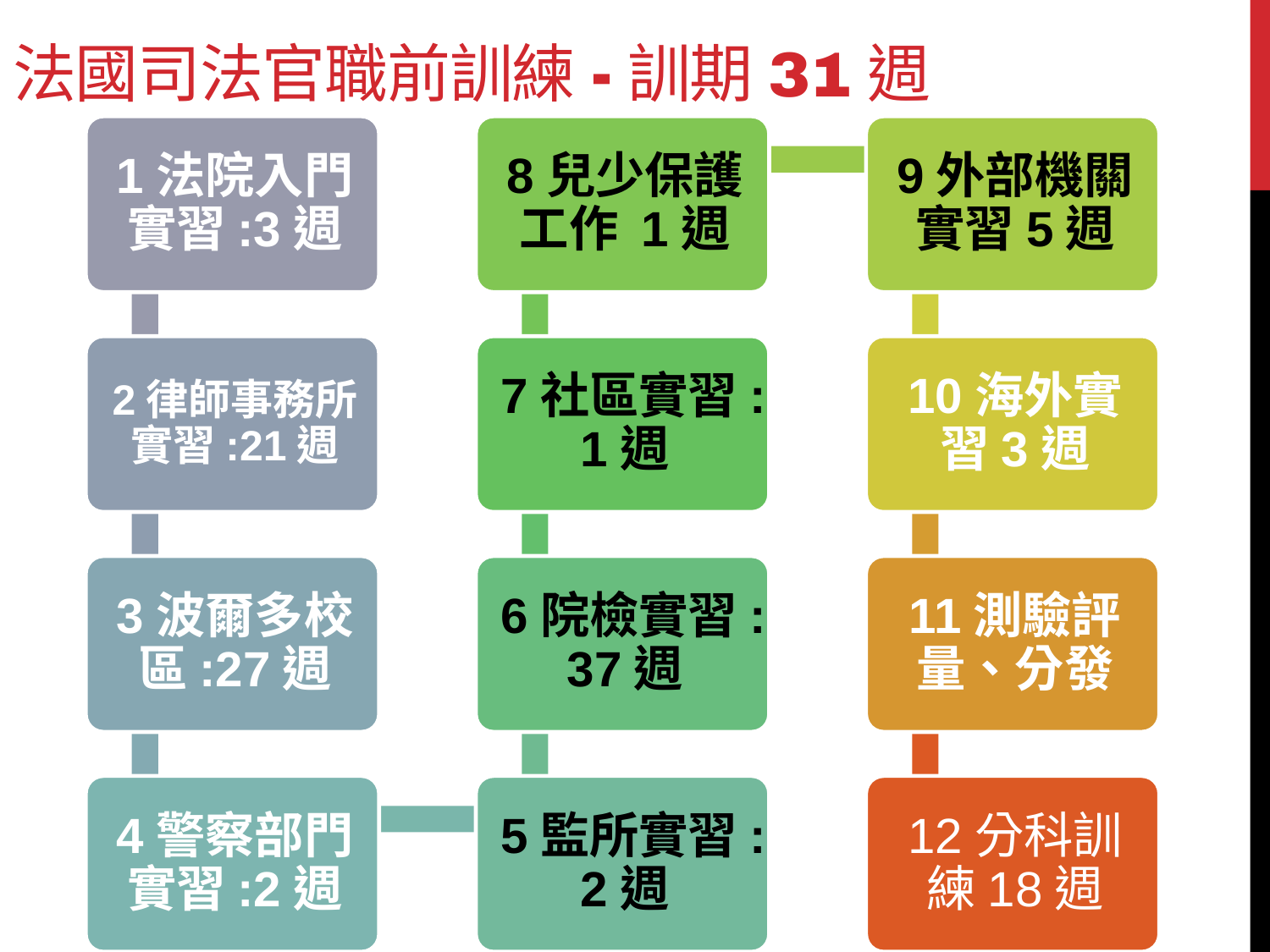

# 法國司法官職前訓練-訓期31週
1法院入門實習:3週
2律師事務所實習:21週
3波爾多校區:27週
4警察部門實習:2週
5監所實習:2週
6院檢實習:37週
7社區實習:1週
8兒少保護工作 1週
9外部機關實習5週
10海外實習3週
11測驗評量、分發
12分科訓練18週